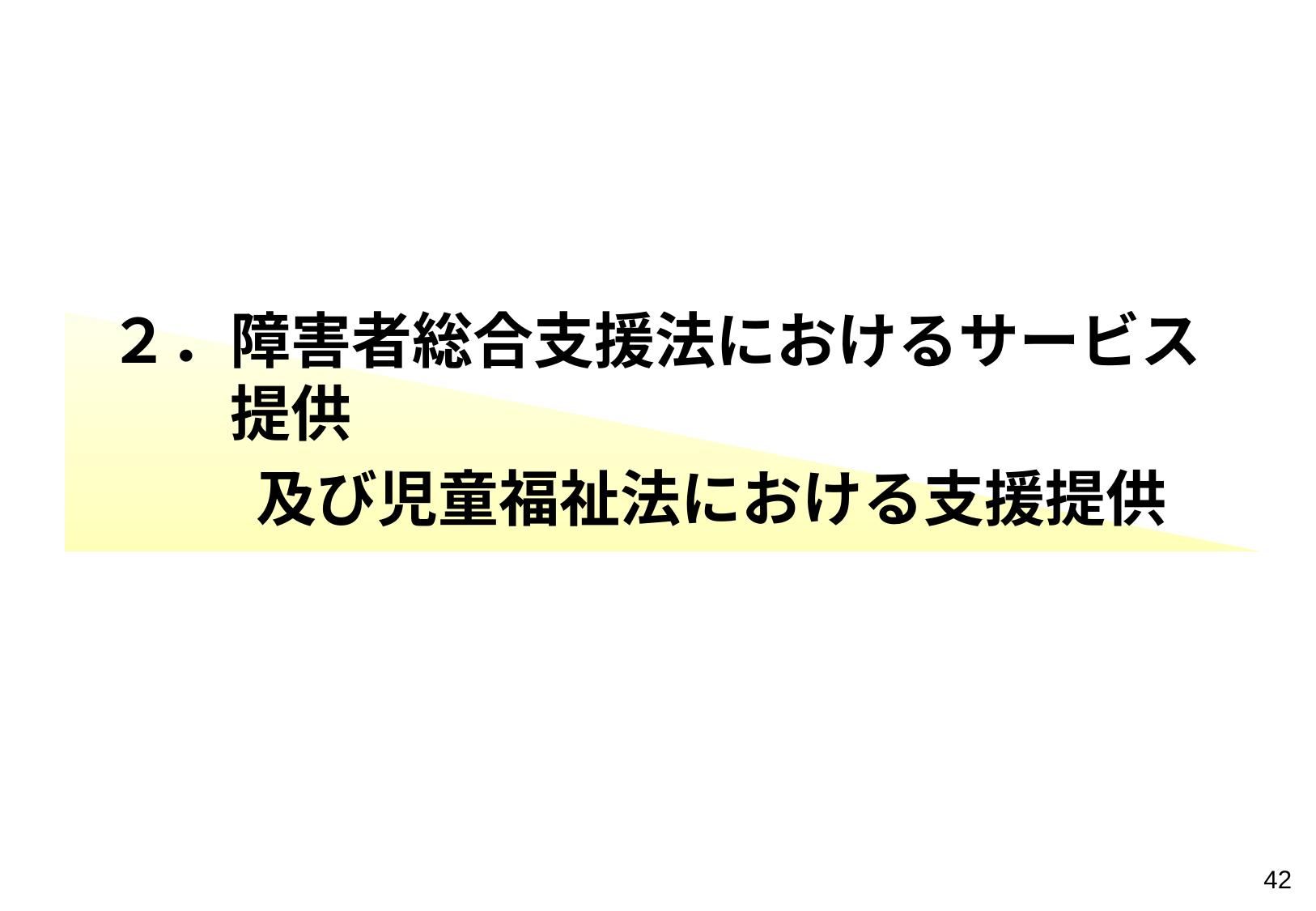

２．障害者総合支援法におけるサービス提供
　及び児童福祉法における支援提供

42